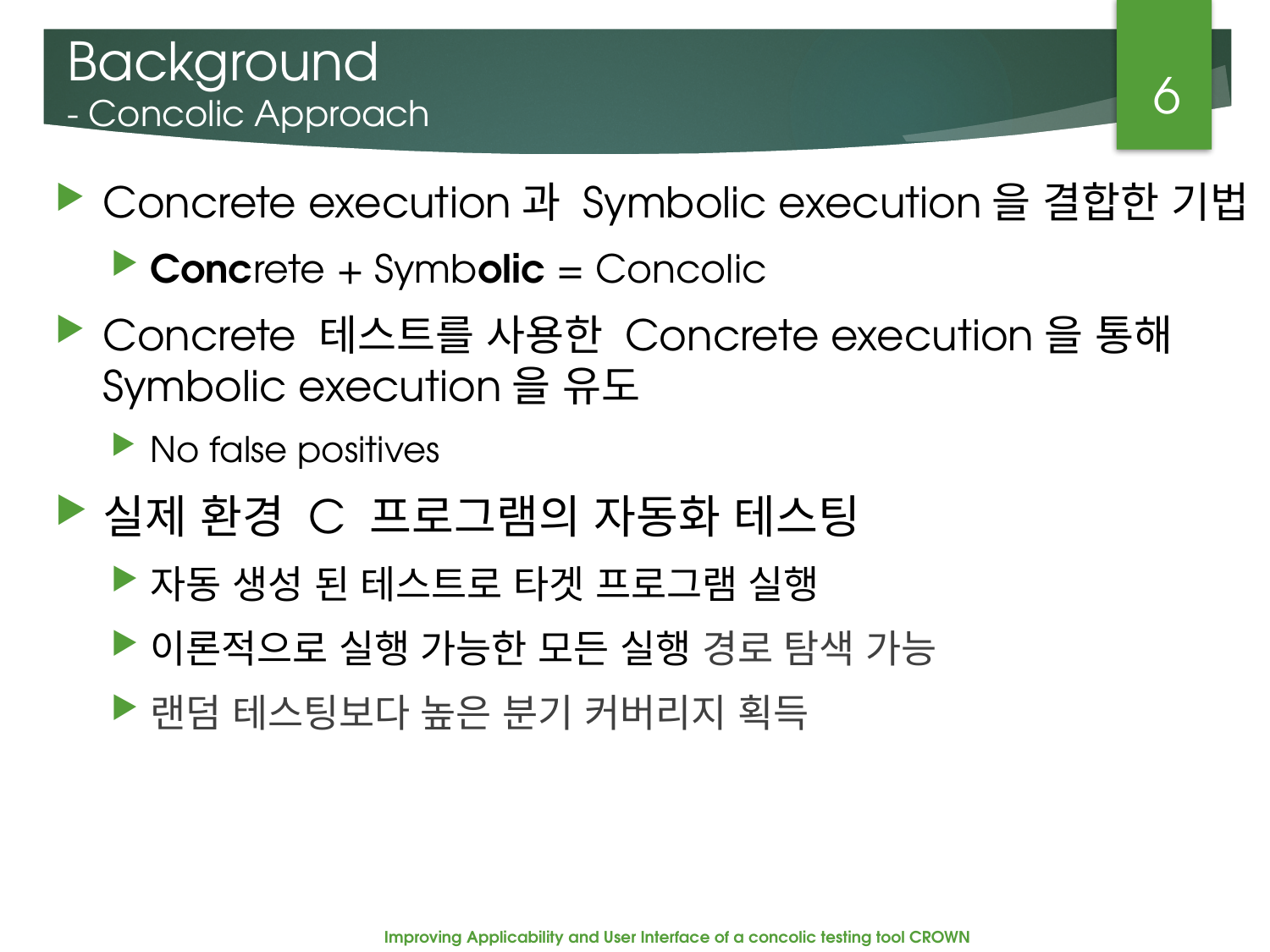

6
# Background - Concolic Approach
Concrete execution과 Symbolic execution을 결합한 기법
Concrete + Symbolic = Concolic
Concrete 테스트를 사용한 Concrete execution을 통해 Symbolic execution을 유도
No false positives
실제 환경 C 프로그램의 자동화 테스팅
자동 생성 된 테스트로 타겟 프로그램 실행
이론적으로 실행 가능한 모든 실행 경로 탐색 가능
랜덤 테스팅보다 높은 분기 커버리지 획득

Improving Applicability and User Interface of a concolic testing tool CROWN